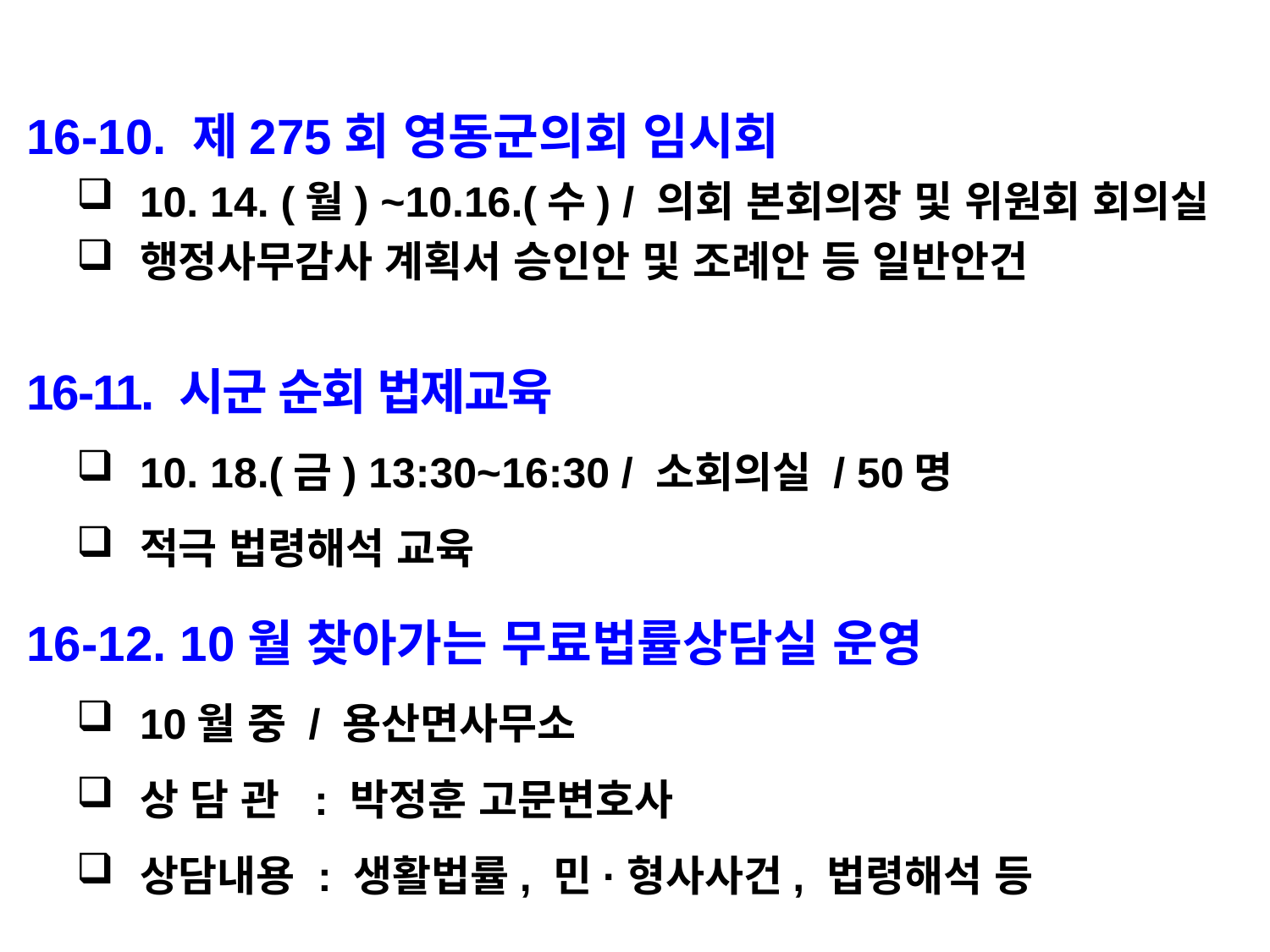

16-10. 제275회 영동군의회 임시회
10. 14. (월) ~10.16.(수) / 의회 본회의장 및 위원회 회의실
행정사무감사 계획서 승인안 및 조례안 등 일반안건

 16-11. 시군 순회 법제교육
10. 18.(금) 13:30~16:30 / 소회의실 / 50명
적극 법령해석 교육
 16-12. 10월 찾아가는 무료법률상담실 운영
10월 중 / 용산면사무소
상 담 관  : 박정훈 고문변호사
상담내용 : 생활법률, 민·형사사건, 법령해석 등